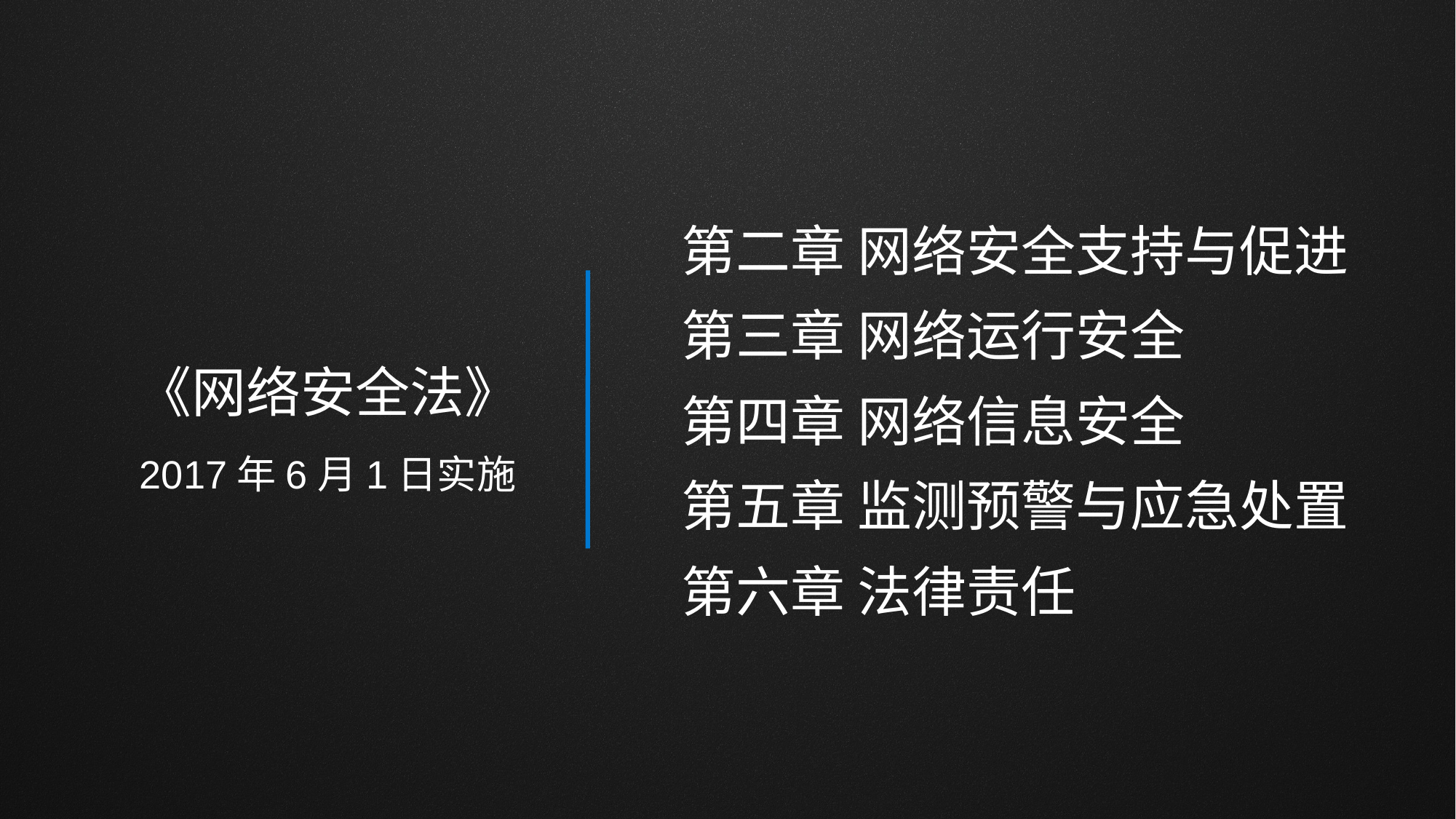

第二章 网络安全支持与促进
第三章 网络运行安全
第四章 网络信息安全
第五章 监测预警与应急处置
第六章 法律责任

《网络安全法》
2017年6月1日实施